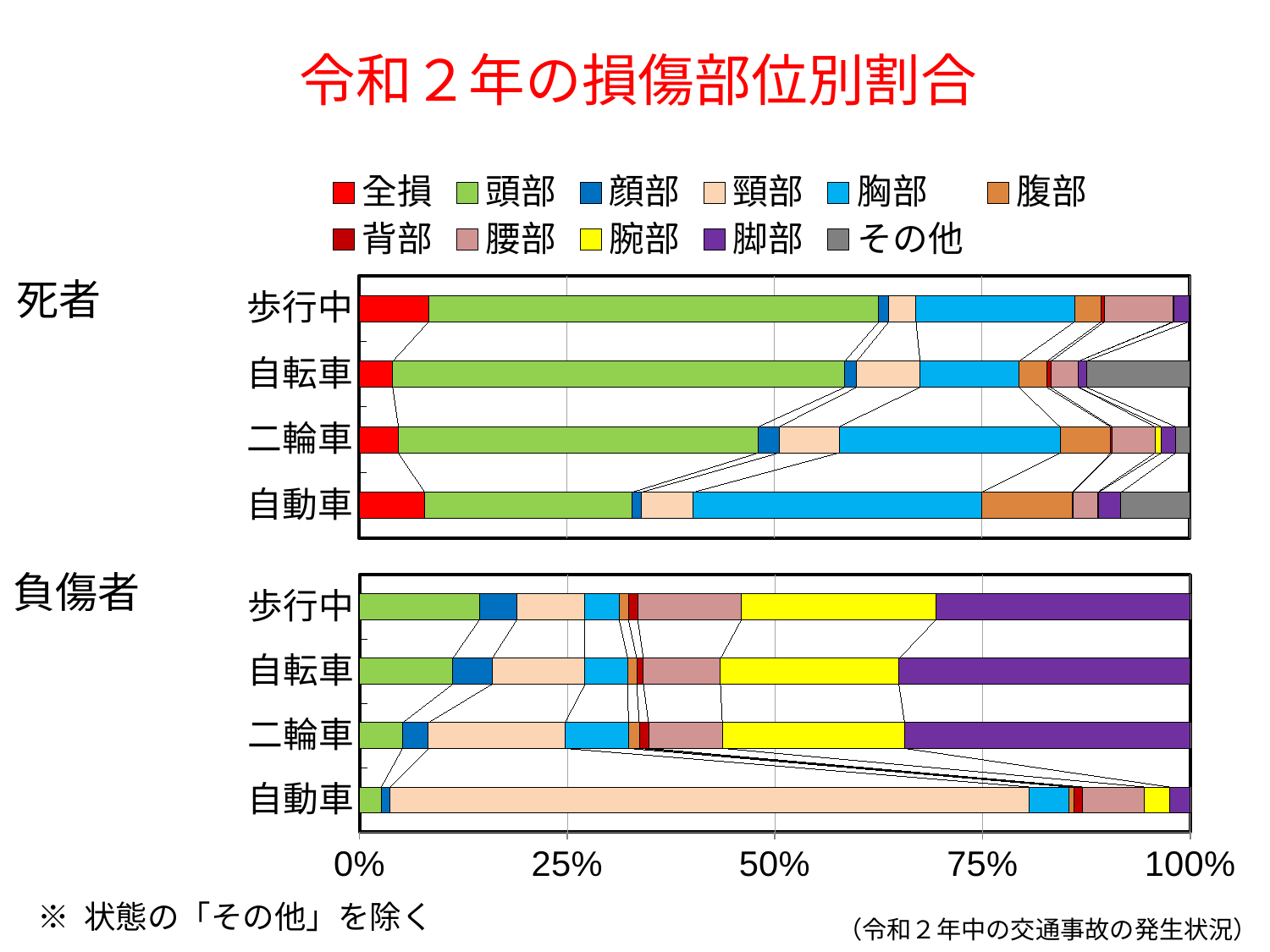

# 令和２年の損傷部位別割合

### Chart

| Category | 全損 | 頭部 | 顔部 | 頸部 | 胸部 | 腹部 | 背部 | 腰部 | 腕部 | 脚部 | その他 |
|---|---|---|---|---|---|---|---|---|---|---|---|
| 自動車 | 70.0 | 220.0 | 10.0 | 55.0 | 306.0 | 96.0 | 1.0 | 26.0 | 1.0 | 24.0 | 73.0 |
| 二輪車 | 25.0 | 228.0 | 13.0 | 38.0 | 140.0 | 32.0 | 1.0 | 27.0 | 4.0 | 9.0 | 9.0 |
| 自転車 | 17.0 | 228.0 | 6.0 | 32.0 | 50.0 | 14.0 | 2.0 | 14.0 | 0.0 | 4.0 | 52.0 |
| 歩行中 | 84.0 | 543.0 | 12.0 | 33.0 | 191.0 | 32.0 | 4.0 | 83.0 | 1.0 | 18.0 | 1.0 |
死者
負傷者

### Chart

| Category | 全損 | 頭部 | 顔部 | 頸部 | 胸部 | 腹部 | 背部 | 腰部 | 腕部 | 脚部 | その他 |
|---|---|---|---|---|---|---|---|---|---|---|---|
| 自動車 | 0.0 | 5845.0 | 2269.0 | 172628.0 | 10677.0 | 1518.0 | 2180.0 | 16843.0 | 6734.0 | 5569.0 | 10.0 |
| 二輪車 | 0.0 | 2112.0 | 1273.0 | 6747.0 | 3135.0 | 536.0 | 460.0 | 3641.0 | 8996.0 | 14088.0 | 2.0 |
| 自転車 | 0.0 | 7361.0 | 3120.0 | 7354.0 | 3391.0 | 704.0 | 530.0 | 6095.0 | 14116.0 | 23045.0 | 2.0 |
| 歩行中 | 0.0 | 5467.0 | 1708.0 | 3090.0 | 1589.0 | 422.0 | 424.0 | 4723.0 | 8877.0 | 11615.0 | 1.0 |
※ 状態の「その他」を除く
（令和２年中の交通事故の発生状況）